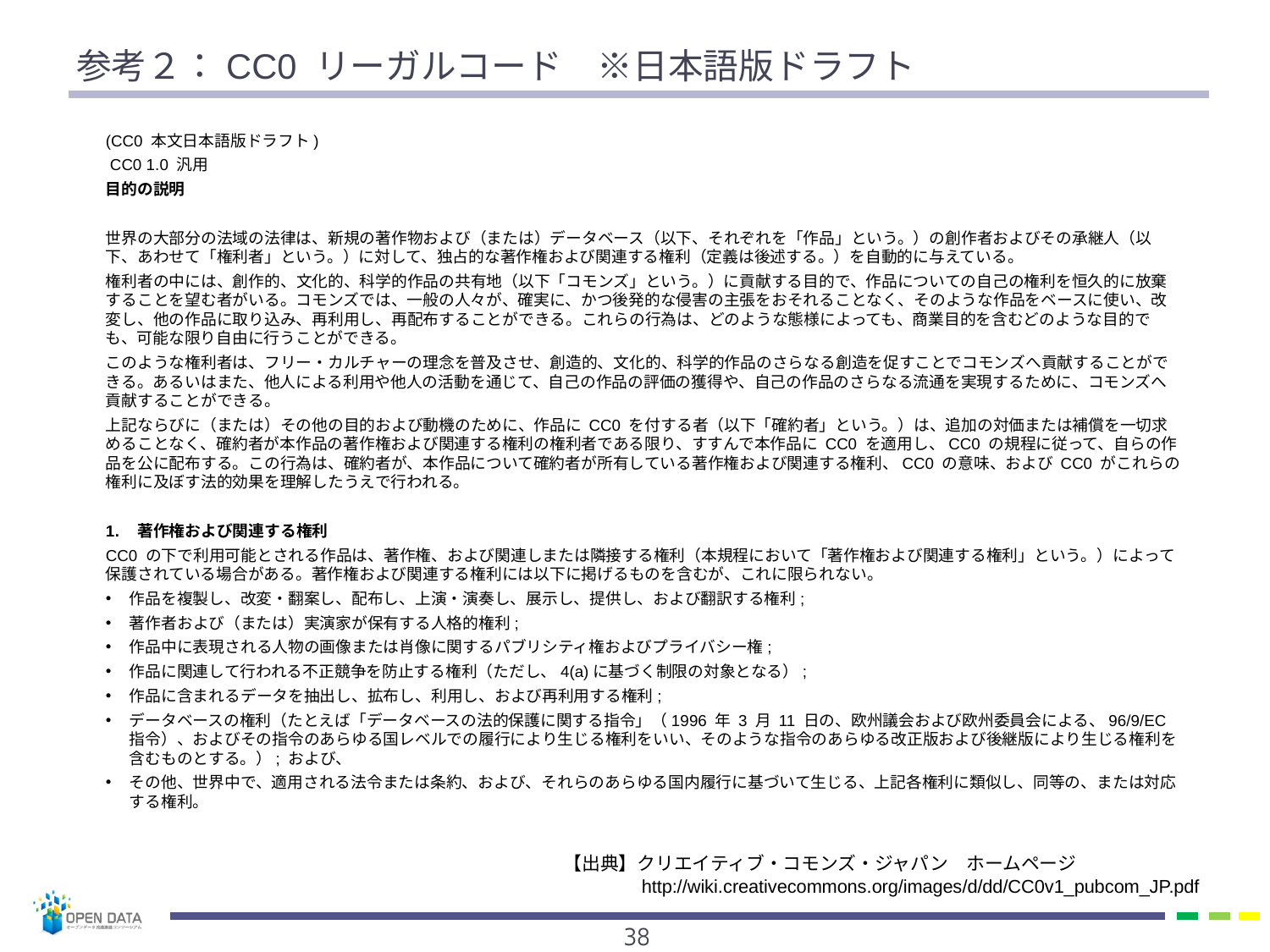

# 参考２：CC0 リーガルコード　※日本語版ドラフト
(CC0 本文日本語版ドラフト)
 CC0 1.0 汎用
目的の説明

世界の大部分の法域の法律は、新規の著作物および（または）データベース（以下、それぞれを「作品」という。）の創作者およびその承継人（以下、あわせて「権利者」という。）に対して、独占的な著作権および関連する権利（定義は後述する。）を自動的に与えている。
権利者の中には、創作的、文化的、科学的作品の共有地（以下「コモンズ」という。）に貢献する目的で、作品についての自己の権利を恒久的に放棄することを望む者がいる。コモンズでは、一般の人々が、確実に、かつ後発的な侵害の主張をおそれることなく、そのような作品をベースに使い、改変し、他の作品に取り込み、再利用し、再配布することができる。これらの行為は、どのような態様によっても、商業目的を含むどのような目的でも、可能な限り自由に行うことができる。
このような権利者は、フリー・カルチャーの理念を普及させ、創造的、文化的、科学的作品のさらなる創造を促すことでコモンズへ貢献することができる。あるいはまた、他人による利用や他人の活動を通じて、自己の作品の評価の獲得や、自己の作品のさらなる流通を実現するために、コモンズへ貢献することができる。
上記ならびに（または）その他の目的および動機のために、作品に CC0 を付する者（以下「確約者」という。）は、追加の対価または補償を一切求めることなく、確約者が本作品の著作権および関連する権利の権利者である限り、すすんで本作品に CC0 を適用し、CC0 の規程に従って、自らの作品を公に配布する。この行為は、確約者が、本作品について確約者が所有している著作権および関連する権利、CC0 の意味、および CC0 がこれらの権利に及ぼす法的効果を理解したうえで行われる。

著作権および関連する権利
CC0 の下で利用可能とされる作品は、著作権、および関連しまたは隣接する権利（本規程において「著作権および関連する権利」という。）によって保護されている場合がある。著作権および関連する権利には以下に掲げるものを含むが、これに限られない。
作品を複製し、改変・翻案し、配布し、上演・演奏し、展示し、提供し、および翻訳する権利;
著作者および（または）実演家が保有する人格的権利;
作品中に表現される人物の画像または肖像に関するパブリシティ権およびプライバシー権;
作品に関連して行われる不正競争を防止する権利（ただし、4(a)に基づく制限の対象となる）;
作品に含まれるデータを抽出し、拡布し、利用し、および再利用する権利;
データベースの権利（たとえば「データベースの法的保護に関する指令」（1996 年 3 月 11 日の、欧州議会および欧州委員会による、96/9/EC 指令）、およびその指令のあらゆる国レベルでの履行により生じる権利をいい、そのような指令のあらゆる改正版および後継版により生じる権利を含むものとする。）; および、
その他、世界中で、適用される法令または条約、および、それらのあらゆる国内履行に基づいて生じる、上記各権利に類似し、同等の、または対応する権利。

【出典】クリエイティブ・コモンズ・ジャパン　ホームページ
　　　　http://wiki.creativecommons.org/images/d/dd/CC0v1_pubcom_JP.pdf
38